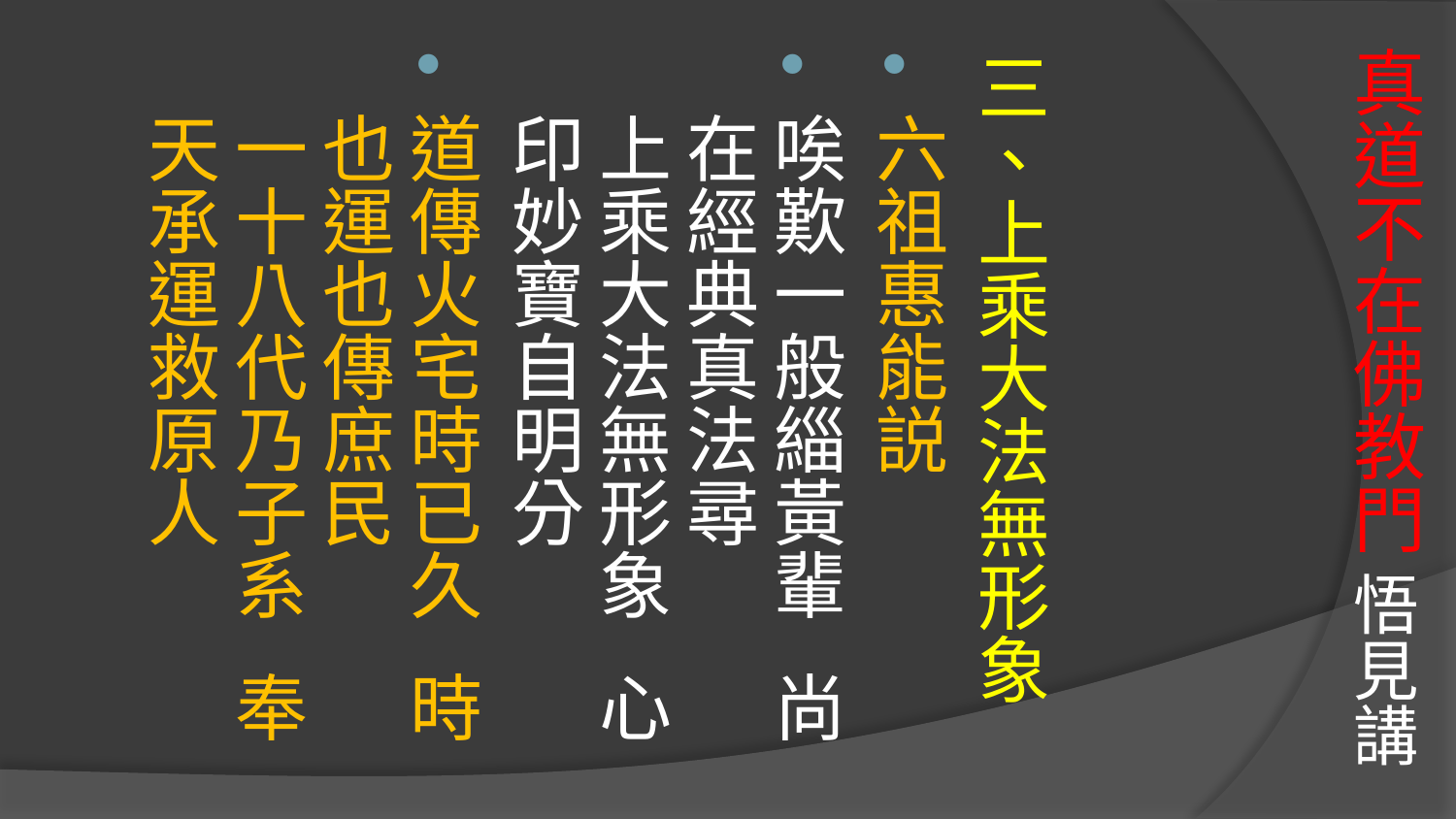

# 真道不在佛教門 悟見講
三、上乘大法無形象
六祖惠能説
唉歎一般緇黃輩   尚在經典真法尋
上乘大法無形象   心印妙寶自明分
道傳火宅時已久   時也運也傳庶民 
一十八代乃子系   奉天承運救原人